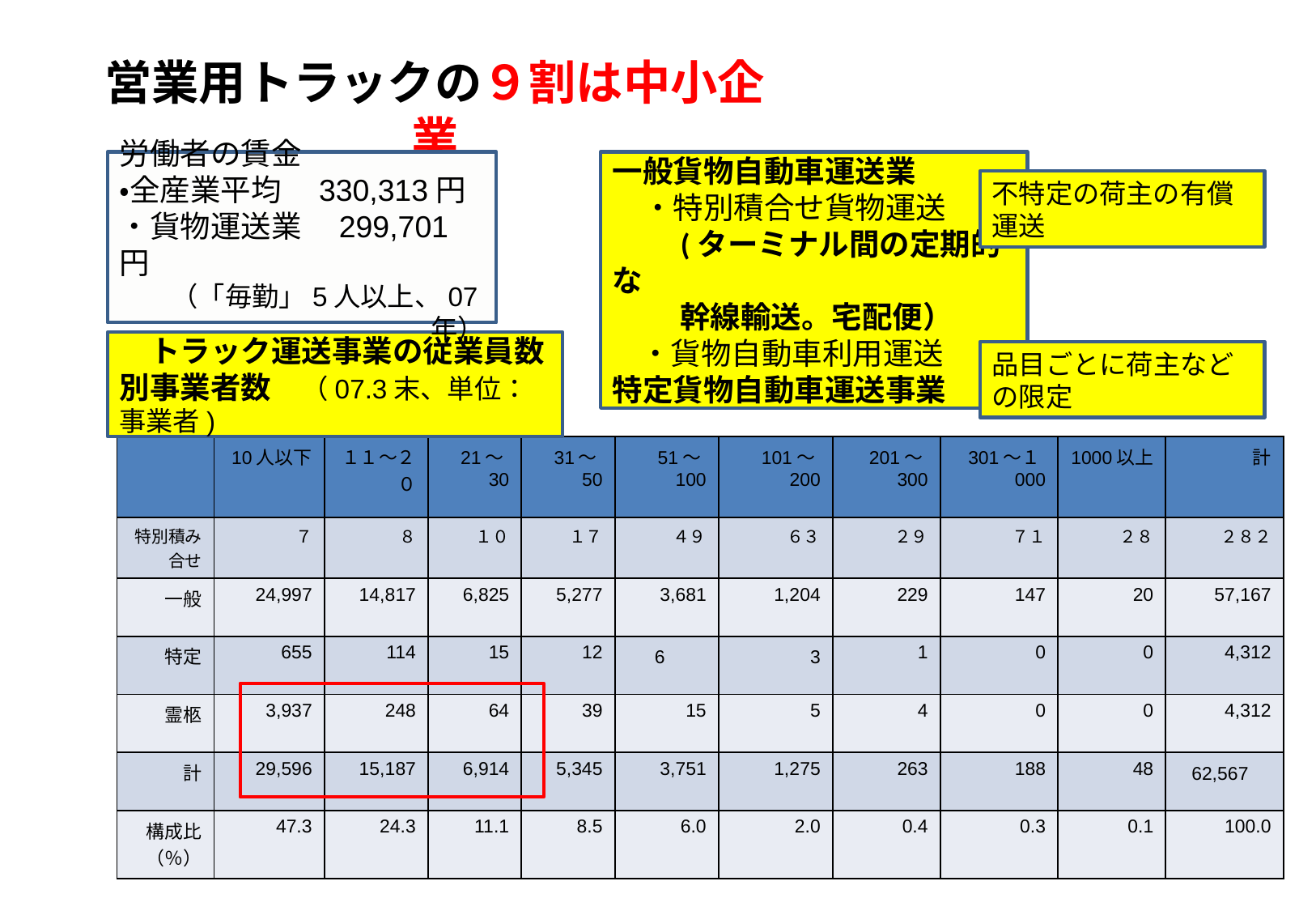

#
営業用トラックの９割は中小企業

労働者の賃金
・全産業平均　330,313円
・貨物運送業　299,701円
（「毎勤」5人以上、07年）

一般貨物自動車運送業
　・特別積合せ貨物運送
　　(ターミナル間の定期的な
　　 幹線輸送。宅配便）
   ・貨物自動車利用運送
特定貨物自動車運送事業
不特定の荷主の有償運送
　トラック運送事業の従業員数別事業者数　（07.3末、単位：事業者)
品目ごとに荷主などの限定
|  | 10人以下 | １１～２０ | 21～30 | 31～50 | 51～100 | 101～200 | 201～300 | 301～１000 | 1000以上 | 計 |
| --- | --- | --- | --- | --- | --- | --- | --- | --- | --- | --- |
| 特別積み合せ | ７ | ８ | １０ | １７ | ４９ | ６３ | ２９ | ７１ | ２８ | ２８２ |
| 一般 | 24,997 | 14,817 | 6,825 | 5,277 | 3,681 | 1,204 | 229 | 147 | 20 | 57,167 |
| 特定 | 655 | 114 | 15 | 12 | 6 | 3 | 1 | 0 | 0 | 4,312 |
| 霊柩 | 3,937 | 248 | 64 | 39 | 15 | 5 | 4 | 0 | 0 | 4,312 |
| 計 | 29,596 | 15,187 | 6,914 | 5,345 | 3,751 | 1,275 | 263 | 188 | 48 | 62,567 |
| 構成比（％） | 47.3 | 24.3 | 11.1 | 8.5 | 6.0 | 2.0 | 0.4 | 0.3 | 0.1 | 100.0 |